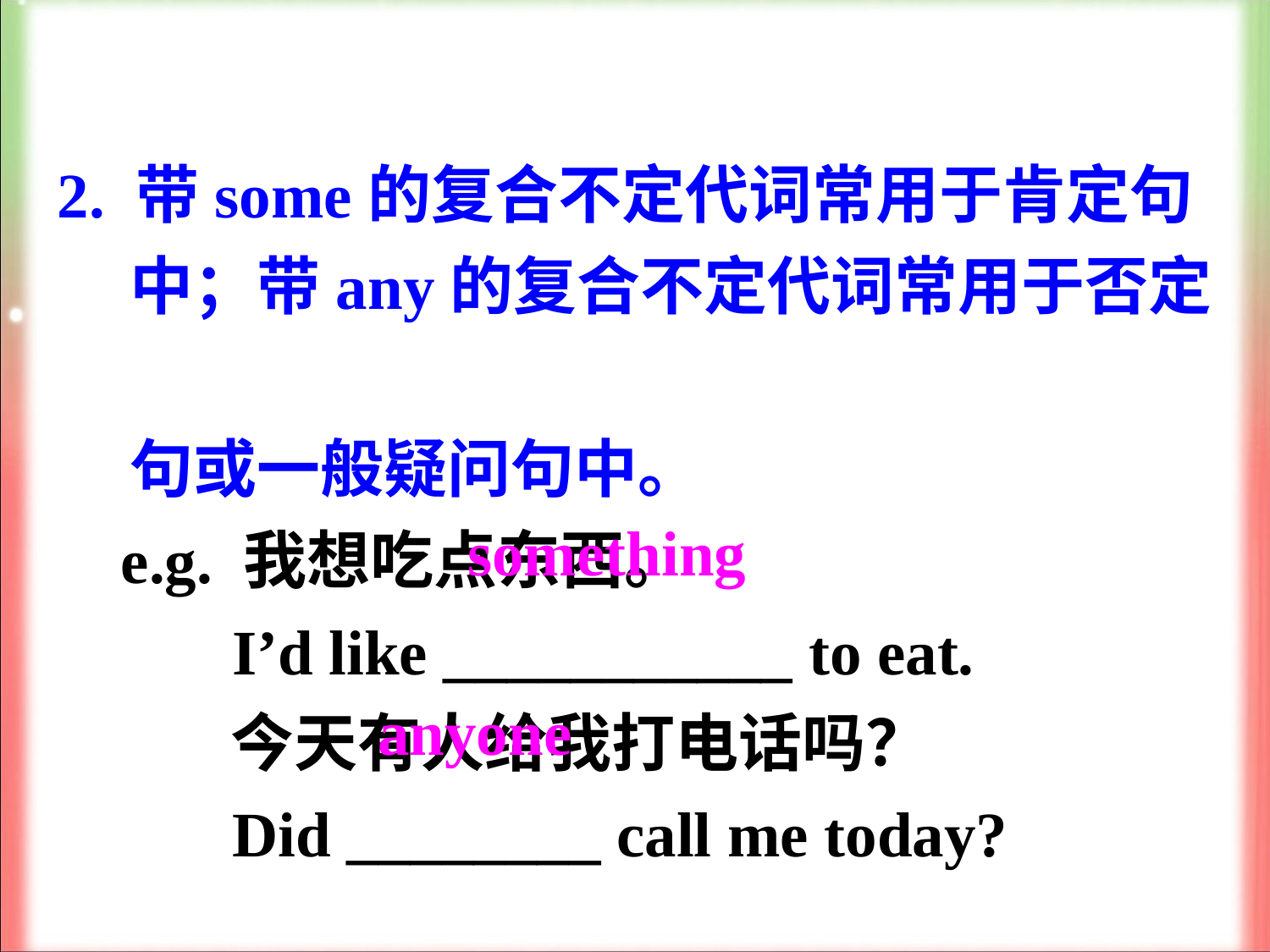

2. 带some的复合不定代词常用于肯定句
    中；带any的复合不定代词常用于否定
    句或一般疑问句中。
    e.g. 我想吃点东西。
           I’d like ___________ to eat.
           今天有人给我打电话吗？
           Did ________ call me today?
something
anyone